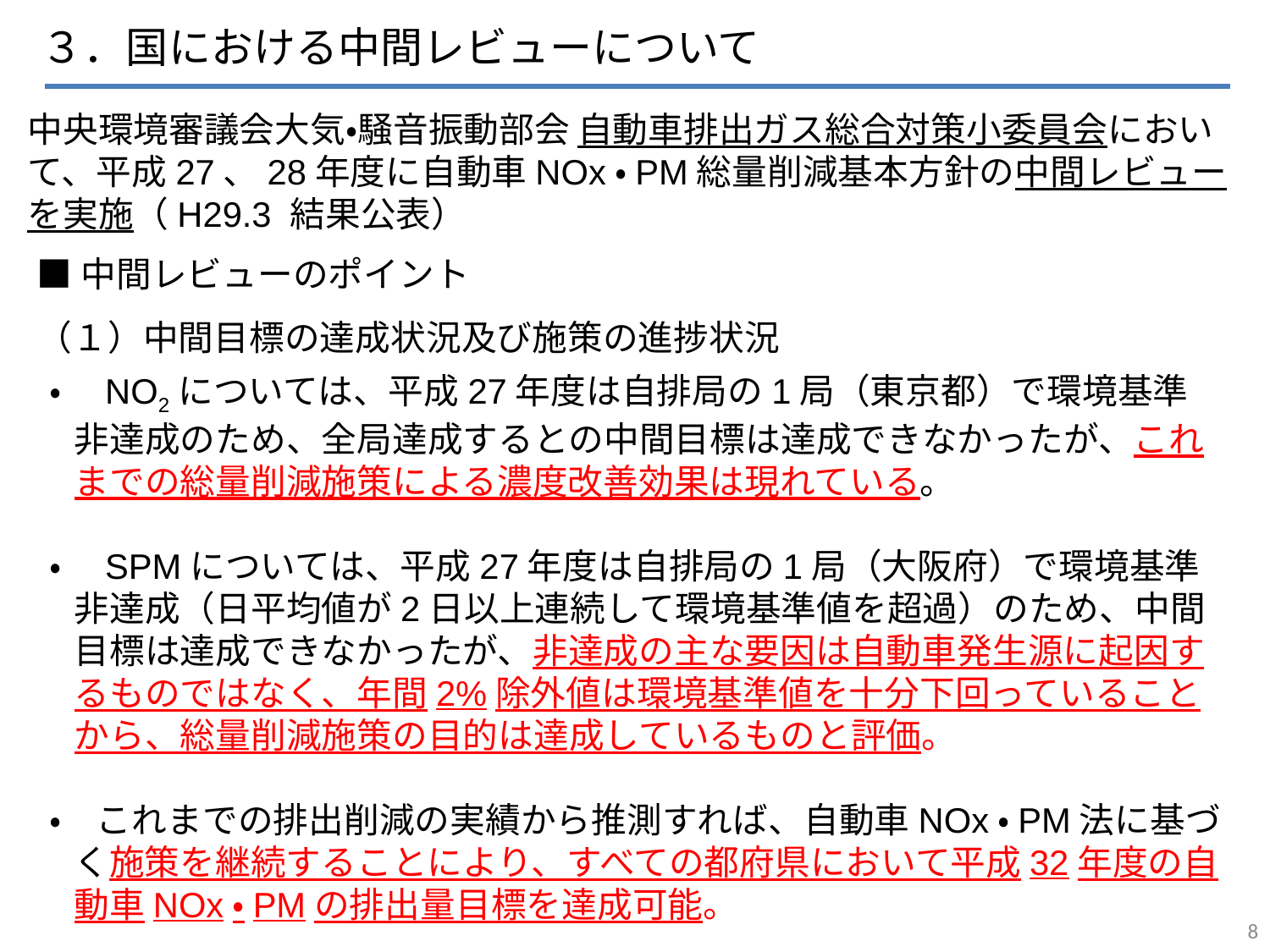

３．国における中間レビューについて
中央環境審議会大気・騒音振動部会 自動車排出ガス総合対策小委員会において、平成27、28年度に自動車NOx・PM総量削減基本方針の中間レビューを実施（H29.3 結果公表）
■中間レビューのポイント
（１）中間目標の達成状況及び施策の進捗状況
・　NO2については、平成27年度は自排局の1局（東京都）で環境基準非達成のため、全局達成するとの中間目標は達成できなかったが、これまでの総量削減施策による濃度改善効果は現れている。

・　SPMについては、平成27年度は自排局の1局（大阪府）で環境基準非達成（日平均値が2日以上連続して環境基準値を超過）のため、中間目標は達成できなかったが、非達成の主な要因は自動車発生源に起因するものではなく、年間2%除外値は環境基準値を十分下回っていることから、総量削減施策の目的は達成しているものと評価。

・　これまでの排出削減の実績から推測すれば、自動車NOx・PM法に基づく施策を継続することにより、すべての都府県において平成32年度の自動車NOx・PMの排出量目標を達成可能。

8